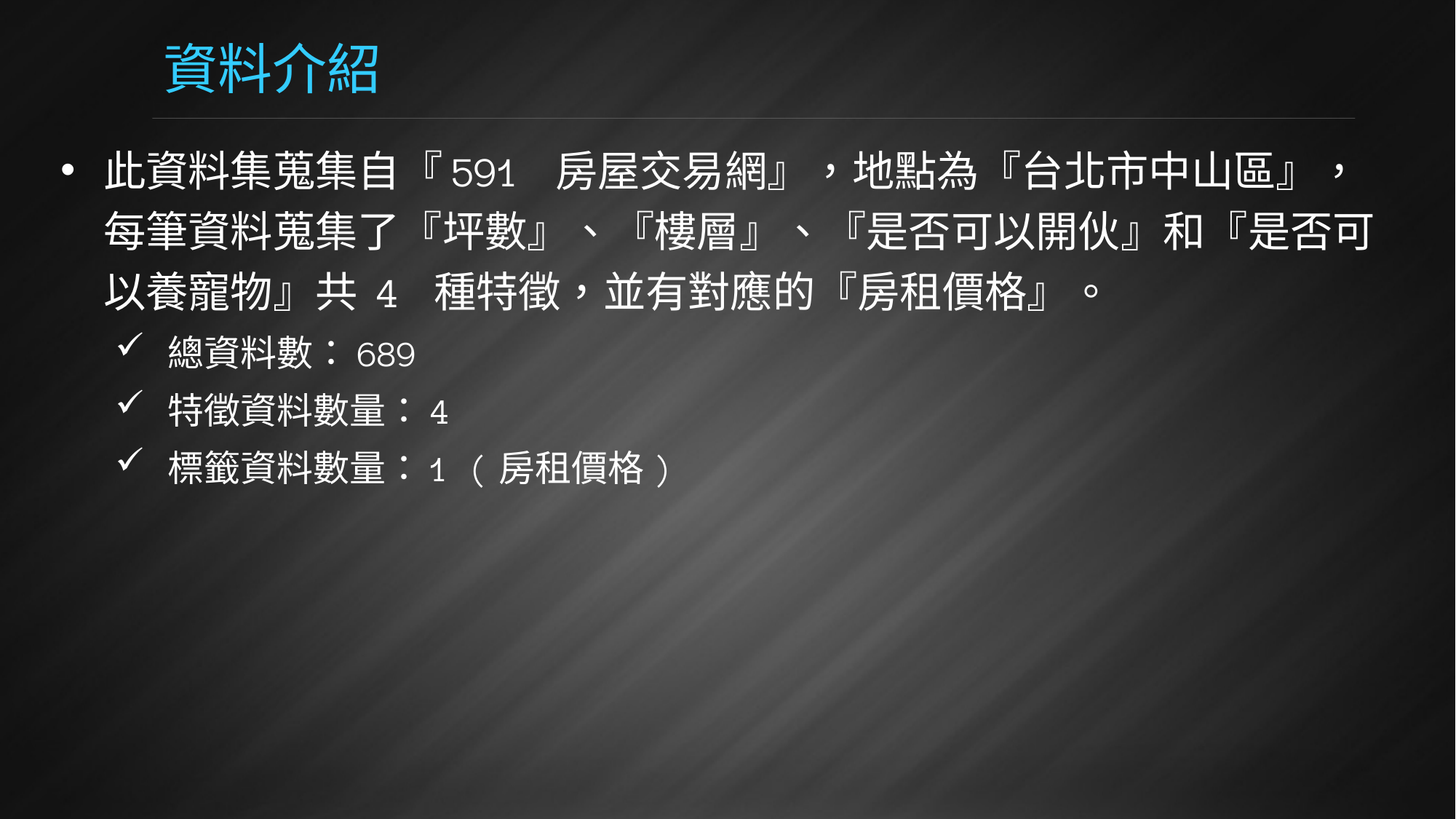

# 資料介紹
此資料集蒐集自『591 房屋交易網』，地點為『台北市中山區』，每筆資料蒐集了『坪數』、『樓層』、『是否可以開伙』和『是否可以養寵物』共 4 種特徵，並有對應的『房租價格』。
總資料數：689
特徵資料數量：4
標籤資料數量：1 (房租價格)